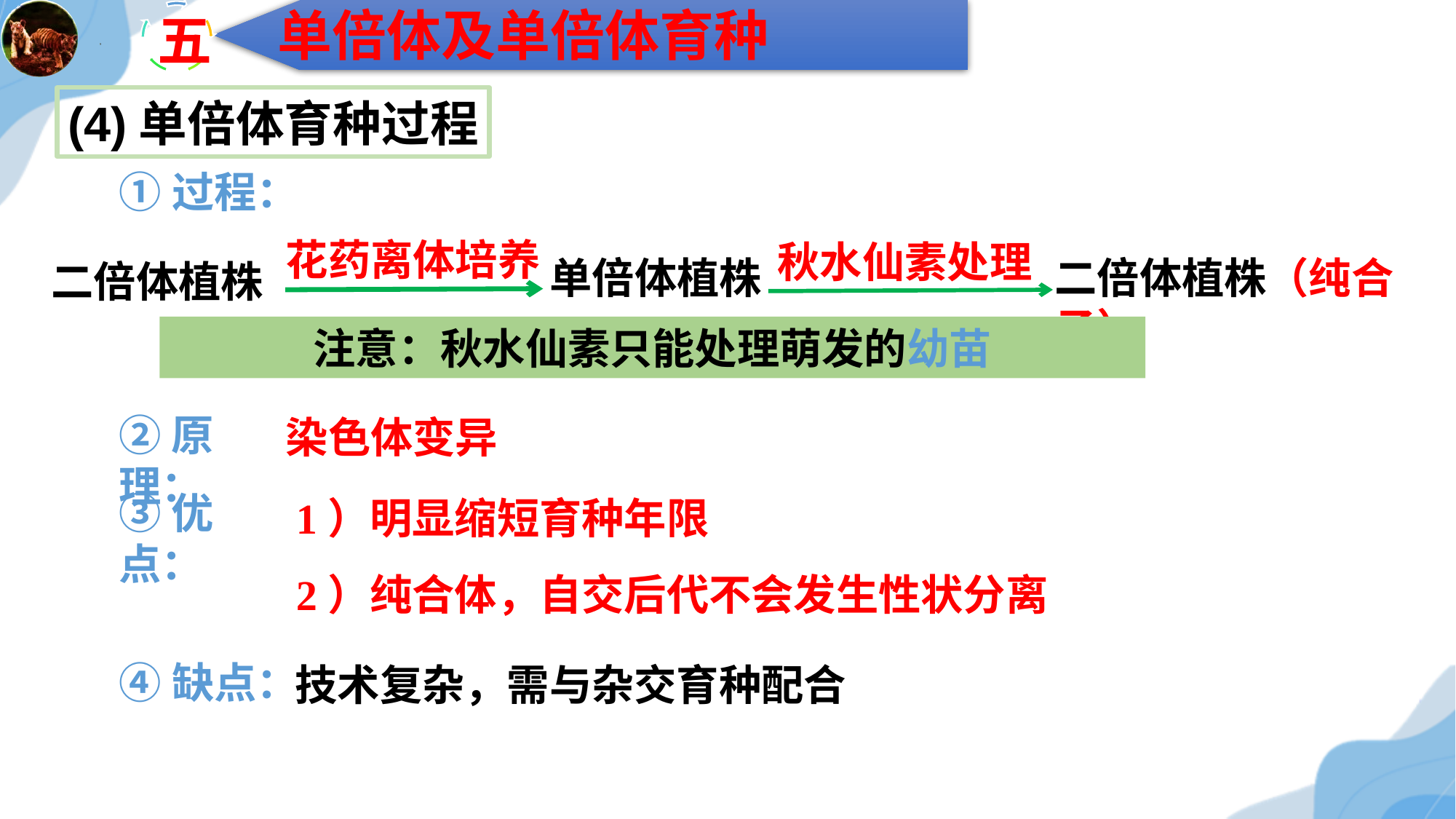

单倍体及单倍体育种
五
(4)单倍体育种过程
①过程：
花药离体培养
秋水仙素处理
二倍体植株（纯合子）
单倍体植株
二倍体植株
注意：秋水仙素只能处理萌发的幼苗
染色体变异
②原理：
1）明显缩短育种年限
③优点：
2）纯合体，自交后代不会发生性状分离
④缺点：
技术复杂，需与杂交育种配合